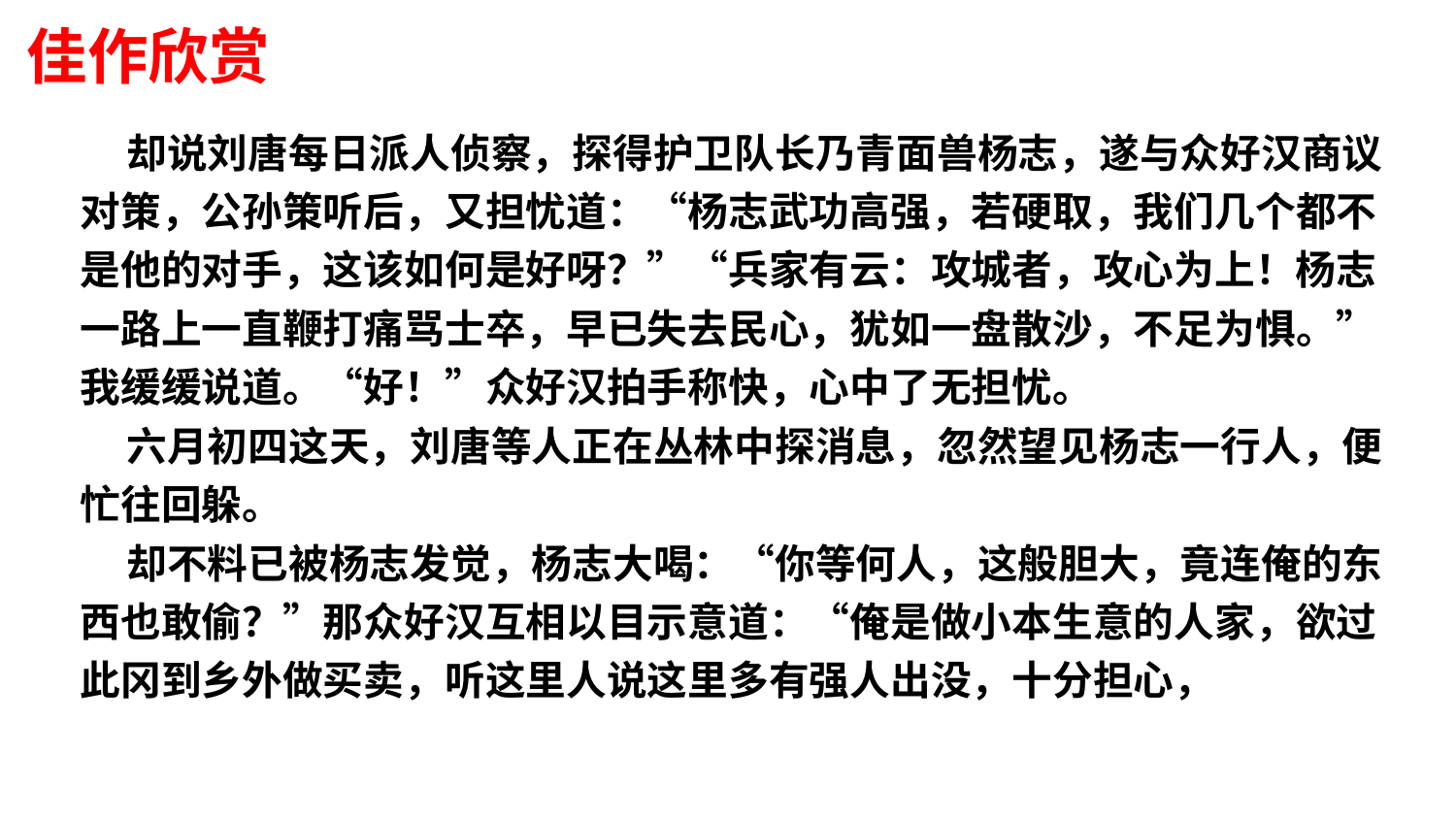

佳作欣赏
    却说刘唐每日派人侦察，探得护卫队长乃青面兽杨志，遂与众好汉商议对策，公孙策听后，又担忧道：“杨志武功高强，若硬取，我们几个都不是他的对手，这该如何是好呀？”“兵家有云：攻城者，攻心为上！杨志一路上一直鞭打痛骂士卒，早已失去民心，犹如一盘散沙，不足为惧。”我缓缓说道。“好！”众好汉拍手称快，心中了无担忧。
    六月初四这天，刘唐等人正在丛林中探消息，忽然望见杨志一行人，便忙往回躲。
    却不料已被杨志发觉，杨志大喝：“你等何人，这般胆大，竟连俺的东西也敢偷？”那众好汉互相以目示意道：“俺是做小本生意的人家，欲过此冈到乡外做买卖，听这里人说这里多有强人出没，十分担心，